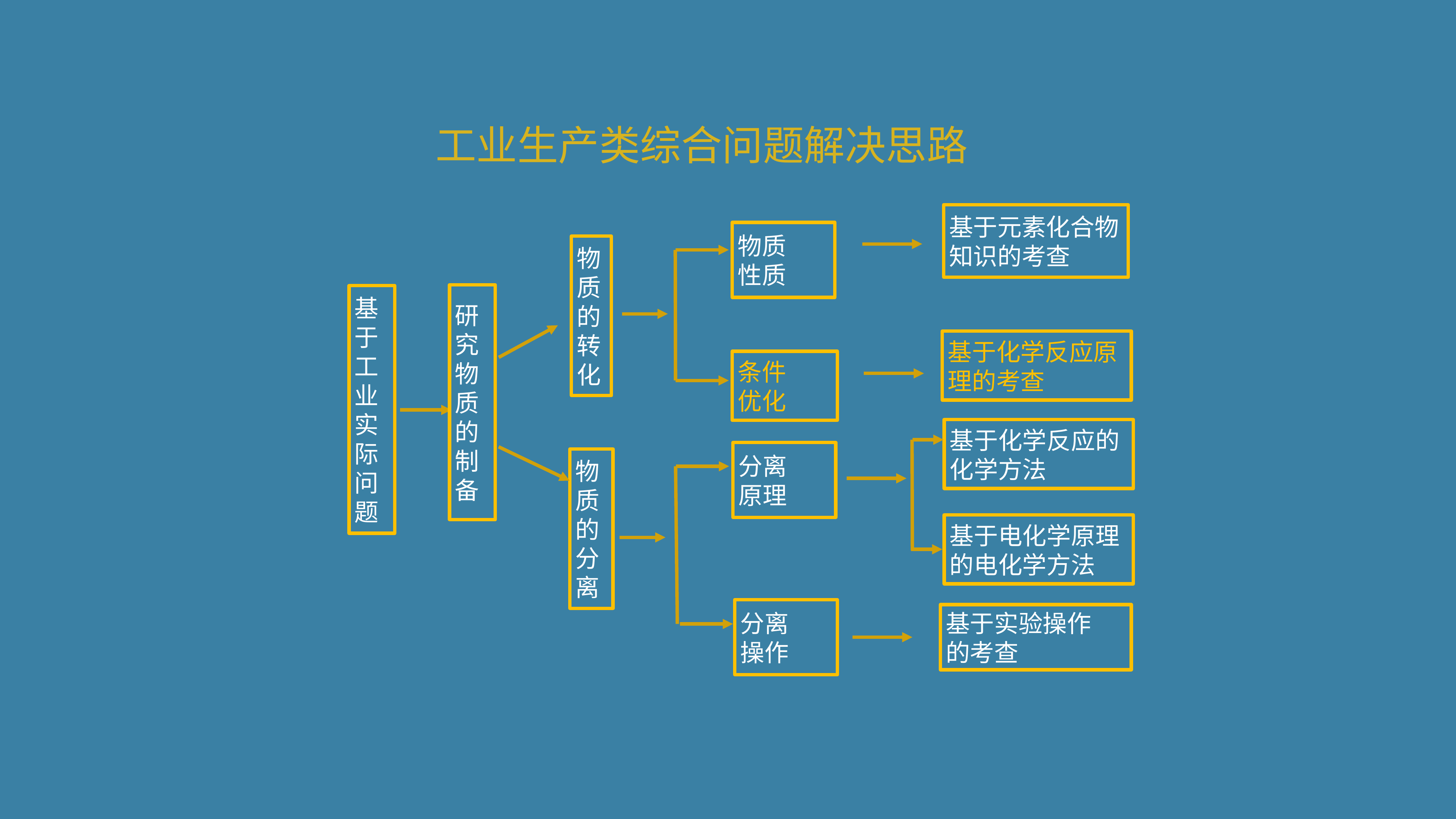

工业生产类综合问题解决思路
基于元素化合物知识的考查
物质
性质
物质的转化
研究物质的制备
基于工业实际问题
基于化学反应原理的考查
条件
优化
基于化学反应的化学方法
分离
原理
物质的分离
基于电化学原理的电化学方法
分离
操作
基于实验操作
的考查